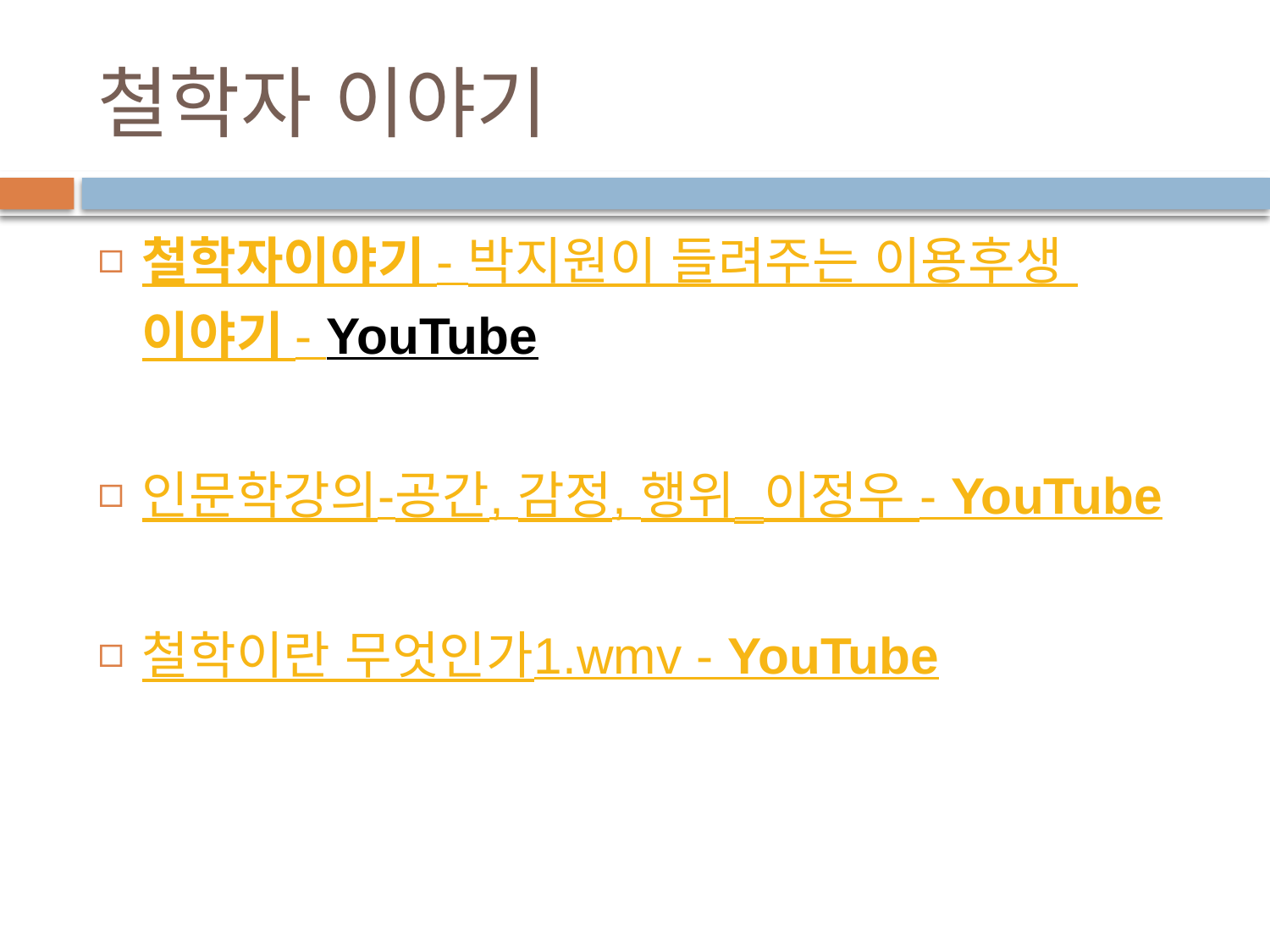

# 철학자 이야기
철학자이야기 - 박지원이 들려주는 이용후생 이야기 - YouTube

인문학강의-공간, 감정, 행위_이정우 - YouTube

철학이란 무엇인가1.wmv - YouTube